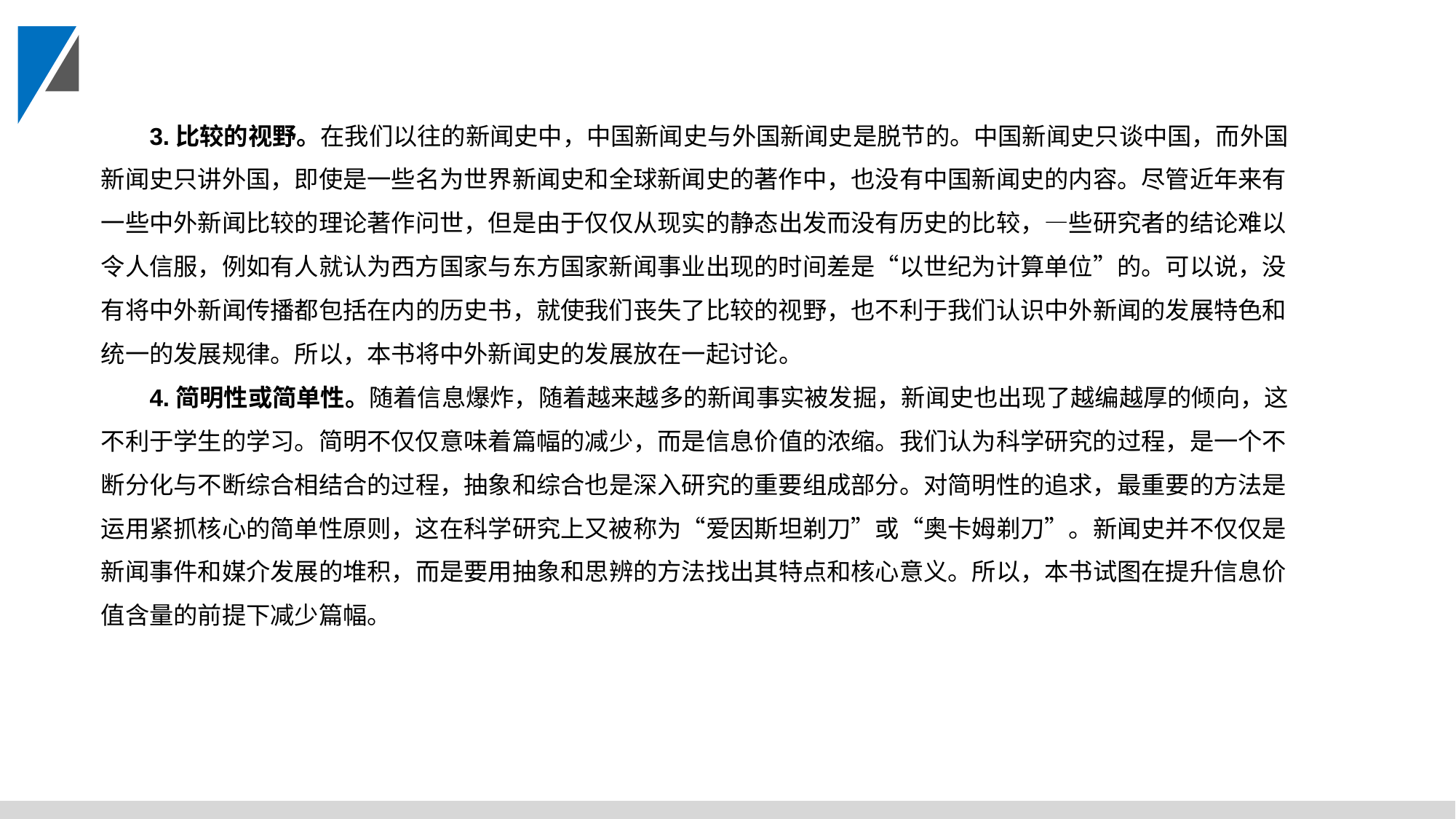

3.比较的视野。在我们以往的新闻史中，中国新闻史与外国新闻史是脱节的。中国新闻史只谈中国，而外国新闻史只讲外国，即使是一些名为世界新闻史和全球新闻史的著作中，也没有中国新闻史的内容。尽管近年来有一些中外新闻比较的理论著作问世，但是由于仅仅从现实的静态出发而没有历史的比较，—些研究者的结论难以令人信服，例如有人就认为西方国家与东方国家新闻事业出现的时间差是“以世纪为计算单位”的。可以说，没有将中外新闻传播都包括在内的历史书，就使我们丧失了比较的视野，也不利于我们认识中外新闻的发展特色和统一的发展规律。所以，本书将中外新闻史的发展放在一起讨论。
4.简明性或简单性。随着信息爆炸，随着越来越多的新闻事实被发掘，新闻史也出现了越编越厚的倾向，这不利于学生的学习。简明不仅仅意味着篇幅的减少，而是信息价值的浓缩。我们认为科学研究的过程，是一个不断分化与不断综合相结合的过程，抽象和综合也是深入研究的重要组成部分。对简明性的追求，最重要的方法是运用紧抓核心的简单性原则，这在科学研究上又被称为“爱因斯坦剃刀”或“奥卡姆剃刀”。新闻史并不仅仅是新闻事件和媒介发展的堆积，而是要用抽象和思辨的方法找出其特点和核心意义。所以，本书试图在提升信息价值含量的前提下减少篇幅。